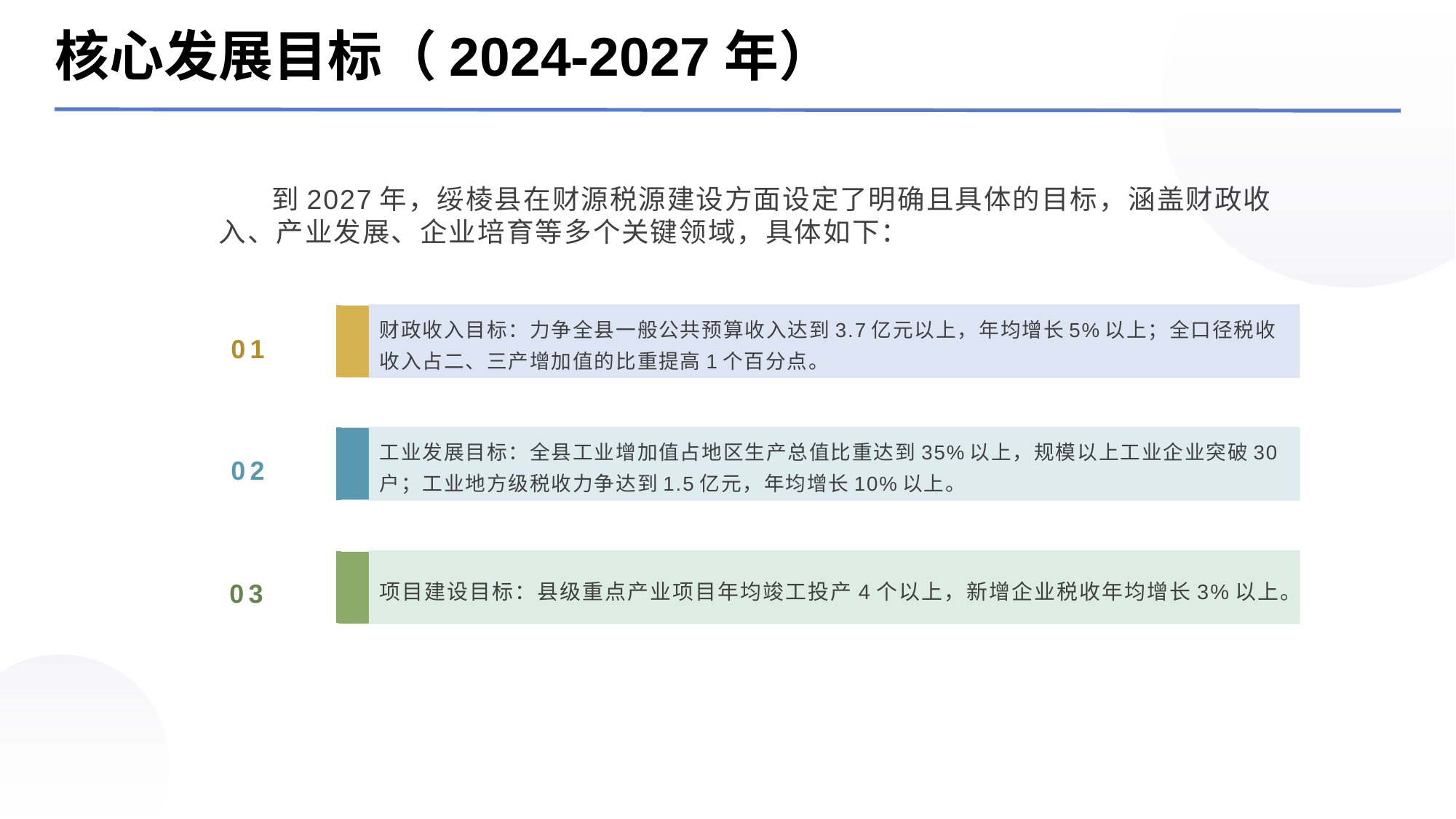

核心发展目标（2024-2027年）
      到2027年，绥棱县在财源税源建设方面设定了明确且具体的目标，涵盖财政收入、产业发展、企业培育等多个关键领域，具体如下：

财政收入目标：力争全县一般公共预算收入达到3.7亿元以上，年均增长5%以上；全口径税收收入占二、三产增加值的比重提高1个百分点。

01
工业发展目标：全县工业增加值占地区生产总值比重达到35%以上，规模以上工业企业突破30户；工业地方级税收力争达到1.5亿元，年均增长10%以上。

02
项目建设目标：县级重点产业项目年均竣工投产4个以上，新增企业税收年均增长3%以上。

03